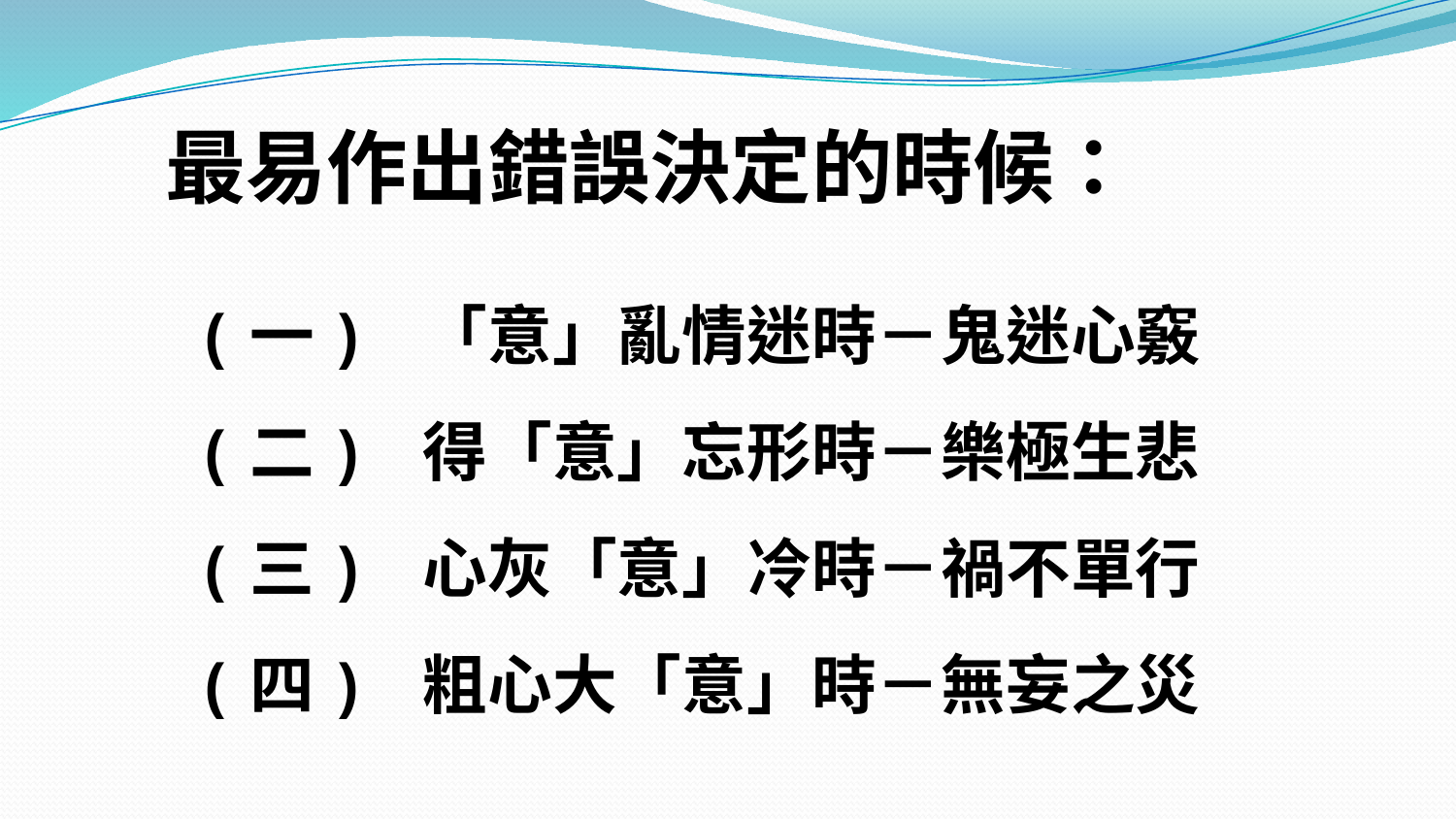

最易作出錯誤決定的時候：
(一) 「意」亂情迷時－鬼迷心竅
(二) 得「意」忘形時－樂極生悲
(三) 心灰「意」冷時－禍不單行
(四) 粗心大「意」時－無妄之災